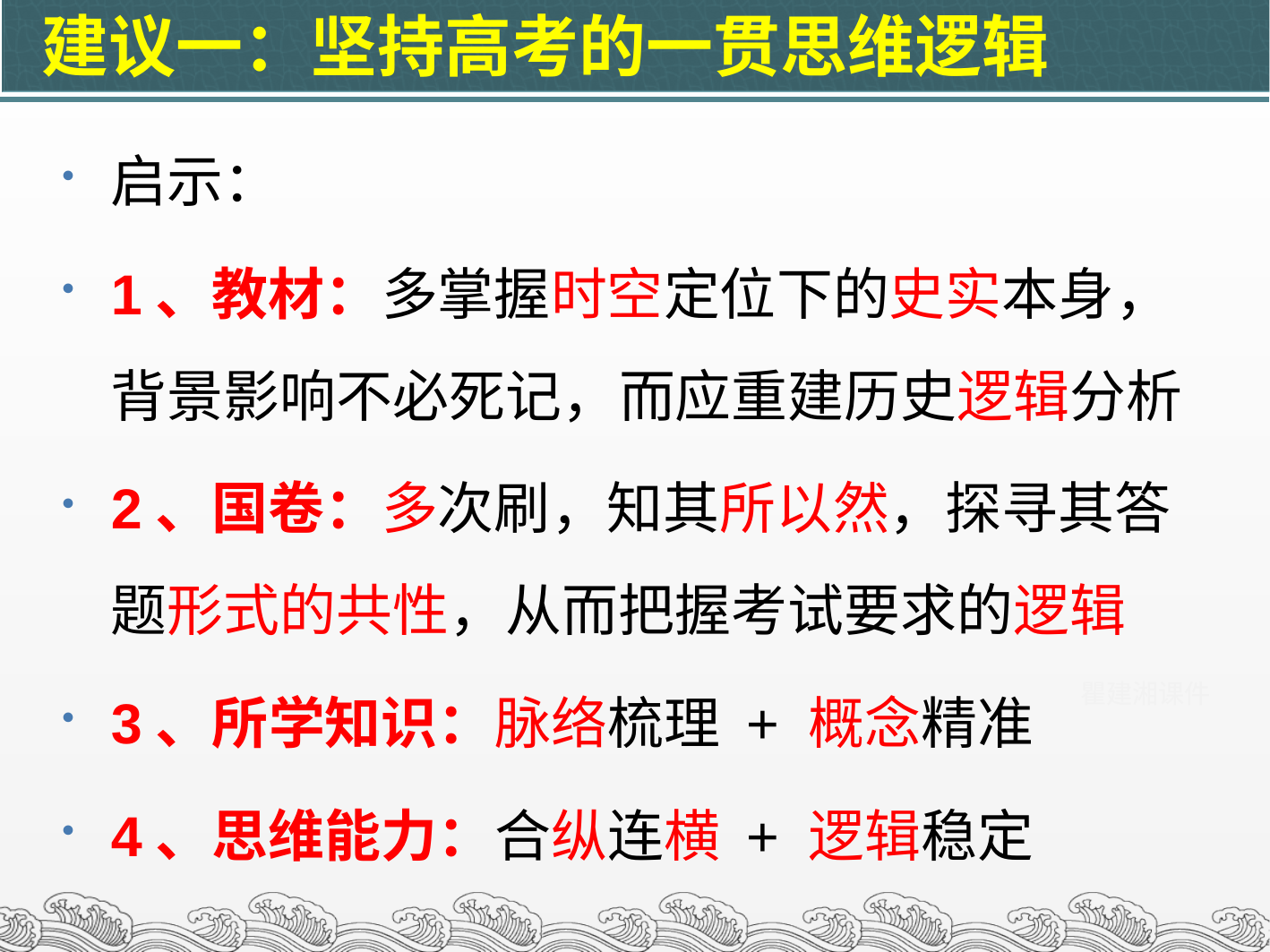

建议一：坚持高考的一贯思维逻辑
启示：
1、教材：多掌握时空定位下的史实本身，背景影响不必死记，而应重建历史逻辑分析
2、国卷：多次刷，知其所以然，探寻其答题形式的共性，从而把握考试要求的逻辑
3、所学知识：脉络梳理 + 概念精准
4、思维能力：合纵连横 + 逻辑稳定